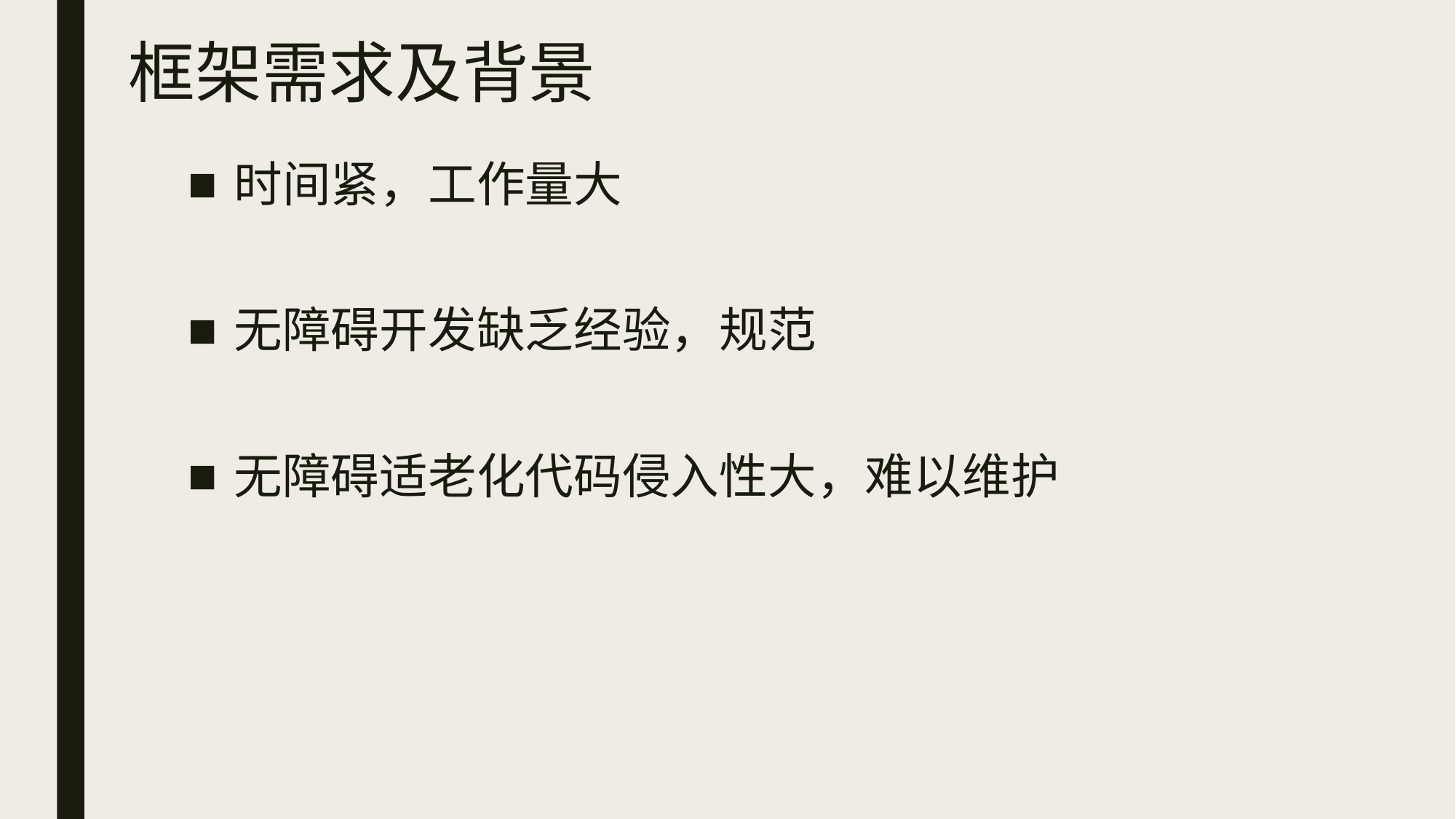

# 框架需求及背景
时间紧，工作量大

无障碍开发缺乏经验，规范

无障碍适老化代码侵入性大，难以维护